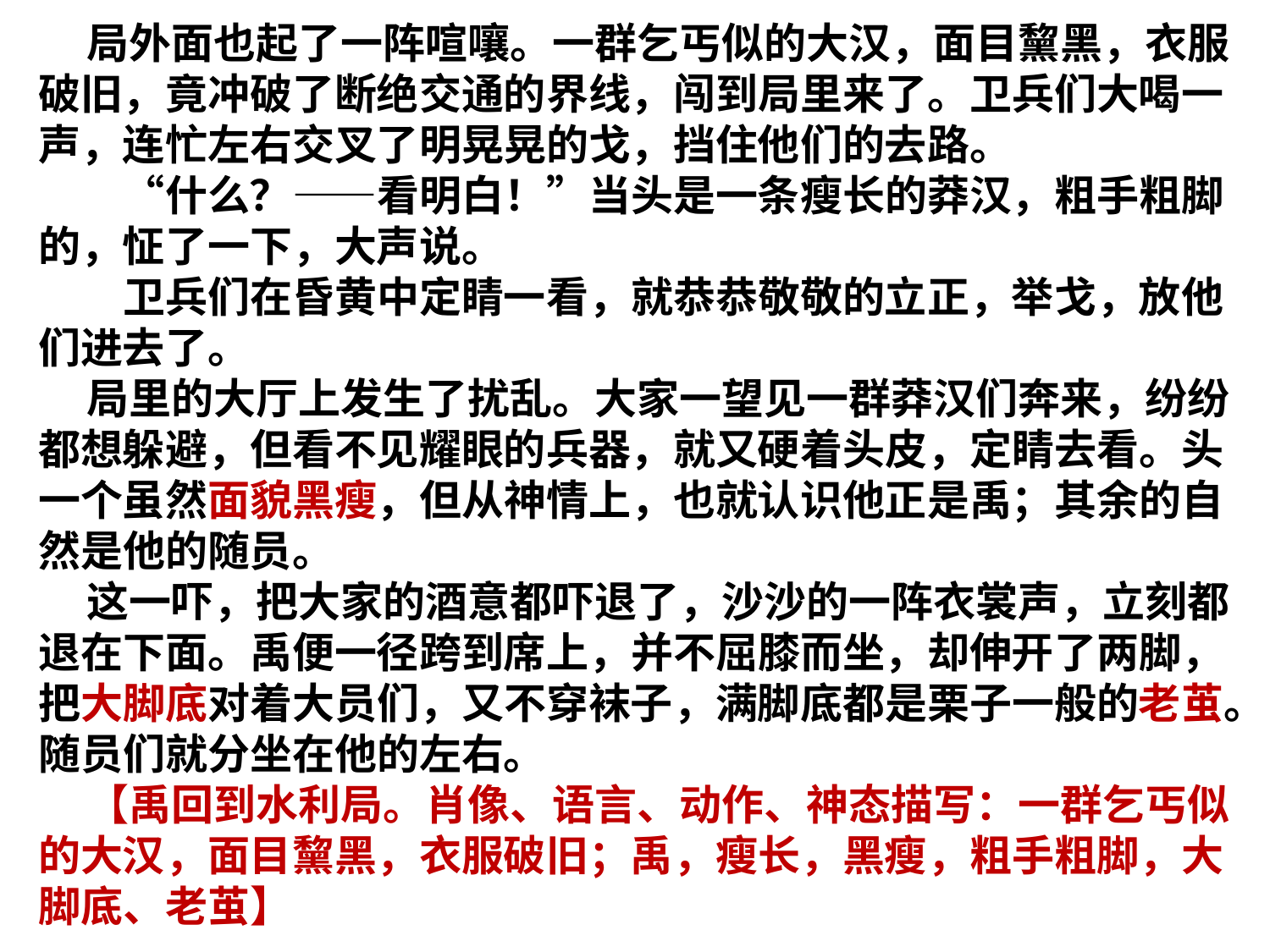

局外面也起了一阵喧嚷。一群乞丐似的大汉，面目黧黑，衣服破旧，竟冲破了断绝交通的界线，闯到局里来了。卫兵们大喝一声，连忙左右交叉了明晃晃的戈，挡住他们的去路。
　　“什么？——看明白！”当头是一条瘦长的莽汉，粗手粗脚的，怔了一下，大声说。
　　卫兵们在昏黄中定睛一看，就恭恭敬敬的立正，举戈，放他们进去了。
    局里的大厅上发生了扰乱。大家一望见一群莽汉们奔来，纷纷都想躲避，但看不见耀眼的兵器，就又硬着头皮，定睛去看。头一个虽然面貌黑瘦，但从神情上，也就认识他正是禹；其余的自然是他的随员。
    这一吓，把大家的酒意都吓退了，沙沙的一阵衣裳声，立刻都退在下面。禹便一径跨到席上，并不屈膝而坐，却伸开了两脚，把大脚底对着大员们，又不穿袜子，满脚底都是栗子一般的老茧。随员们就分坐在他的左右。
    【禹回到水利局。肖像、语言、动作、神态描写：一群乞丐似的大汉，面目黧黑，衣服破旧；禹，瘦长，黑瘦，粗手粗脚，大脚底、老茧】